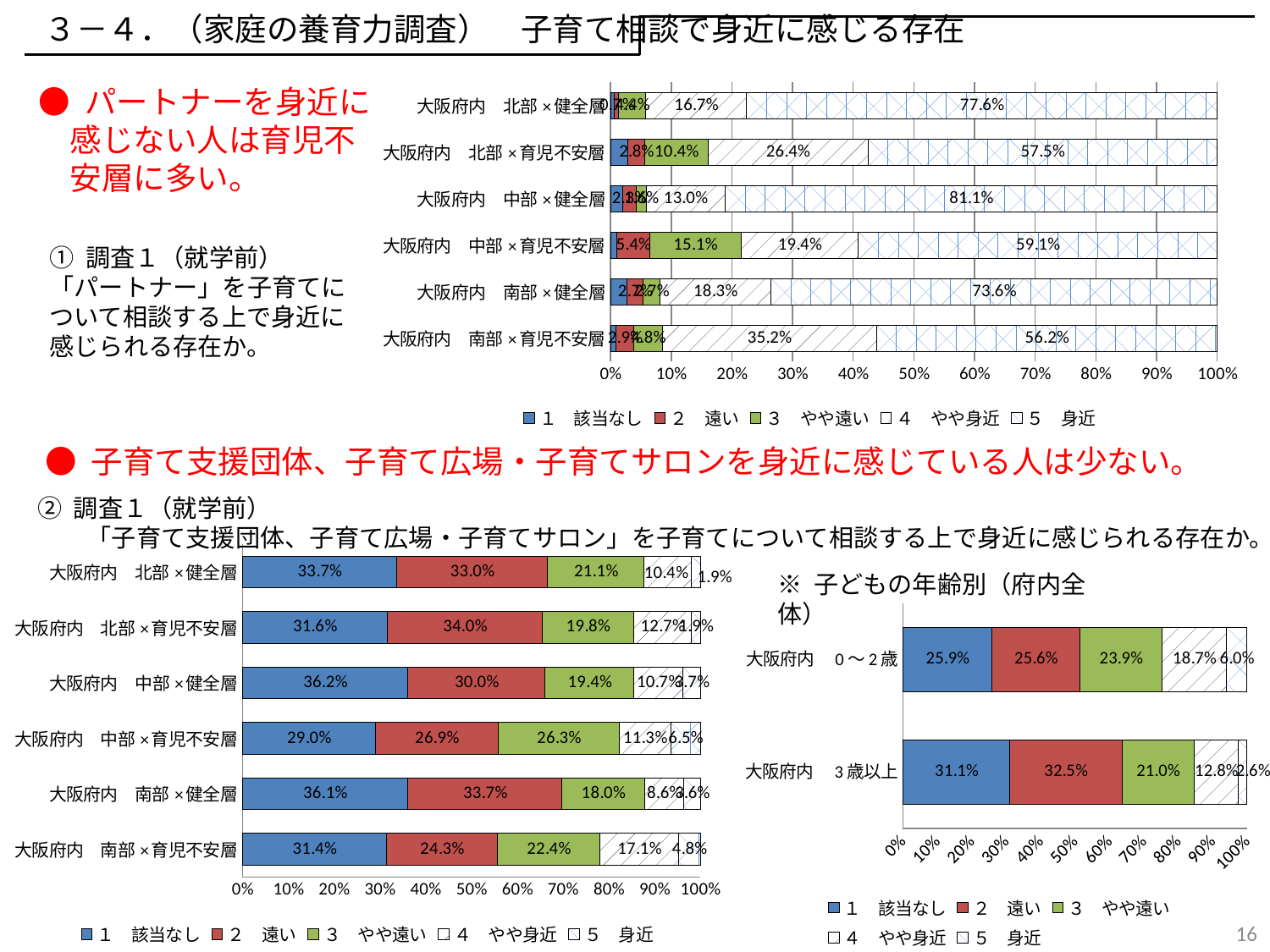

３－４．（家庭の養育力調査）　子育て相談で身近に感じる存在

### Chart

| Category | １　該当なし | ２　遠い | ３　やや遠い | ４　やや身近 | ５　身近 |
|---|---|---|---|---|---|
| 大阪府内　北部×健全層 | 0.006802721088435374 | 0.006802721088435374 | 0.04421768707482993 | 0.16666666666666666 | 0.7755102040816326 |
| 大阪府内　北部×育児不安層 | 0.02830188679245283 | 0.02830188679245283 | 0.10377358490566038 | 0.2641509433962264 | 0.5754716981132075 |
| 大阪府内　中部×健全層 | 0.019543973941368076 | 0.02280130293159609 | 0.016286644951140065 | 0.13029315960912052 | 0.8110749185667753 |
| 大阪府内　中部×育児不安層 | 0.010752688172043012 | 0.053763440860215055 | 0.15053763440860216 | 0.1935483870967742 | 0.5913978494623656 |
| 大阪府内　南部×健全層 | 0.02711864406779661 | 0.02711864406779661 | 0.02711864406779661 | 0.18305084745762712 | 0.735593220338983 |
| 大阪府内　南部×育児不安層 | 0.009523809523809525 | 0.02857142857142857 | 0.047619047619047616 | 0.3523809523809524 | 0.5619047619047619 |
● パートナーを身近に
　感じない人は育児不
　安層に多い。
① 調査１（就学前）
「パートナー」を子育てについて相談する上で身近に感じられる存在か。
● 子育て支援団体、子育て広場・子育てサロンを身近に感じている人は少ない。
② 調査１（就学前）
　　「子育て支援団体、子育て広場・子育てサロン」を子育てについて相談する上で身近に感じられる存在か。

### Chart

| Category | １　該当なし | ２　遠い | ３　やや遠い | ４　やや身近 | ５　身近 |
|---|---|---|---|---|---|
| 大阪府内　北部×健全層 | 0.336734693877551 | 0.3299319727891156 | 0.2108843537414966 | 0.10374149659863946 | 0.01870748299319728 |
| 大阪府内　北部×育児不安層 | 0.3160377358490566 | 0.33962264150943394 | 0.19811320754716982 | 0.12735849056603774 | 0.018867924528301886 |
| 大阪府内　中部×健全層 | 0.36156351791530944 | 0.2996742671009772 | 0.19381107491856678 | 0.10749185667752444 | 0.03745928338762215 |
| 大阪府内　中部×育児不安層 | 0.2903225806451613 | 0.26881720430107525 | 0.26344086021505375 | 0.11290322580645161 | 0.06451612903225806 |
| 大阪府内　南部×健全層 | 0.3610169491525424 | 0.33728813559322035 | 0.17966101694915254 | 0.08644067796610169 | 0.03559322033898305 |
| 大阪府内　南部×育児不安層 | 0.3142857142857143 | 0.24285714285714285 | 0.22380952380952382 | 0.17142857142857143 | 0.047619047619047616 |
※ 子どもの年齢別（府内全体）

### Chart

| Category | １　該当なし | ２　遠い | ３　やや遠い | ４　やや身近 | ５　身近 |
|---|---|---|---|---|---|
| 大阪府内　0～2歳 | 0.25880551301684535 | 0.2557427258805513 | 0.23889739663093415 | 0.18683001531393567 | 0.05972434915773354 |
| 大阪府内　3歳以上 | 0.31078610603290674 | 0.32541133455210236 | 0.21023765996343693 | 0.12797074954296161 | 0.025594149908592323 |
16